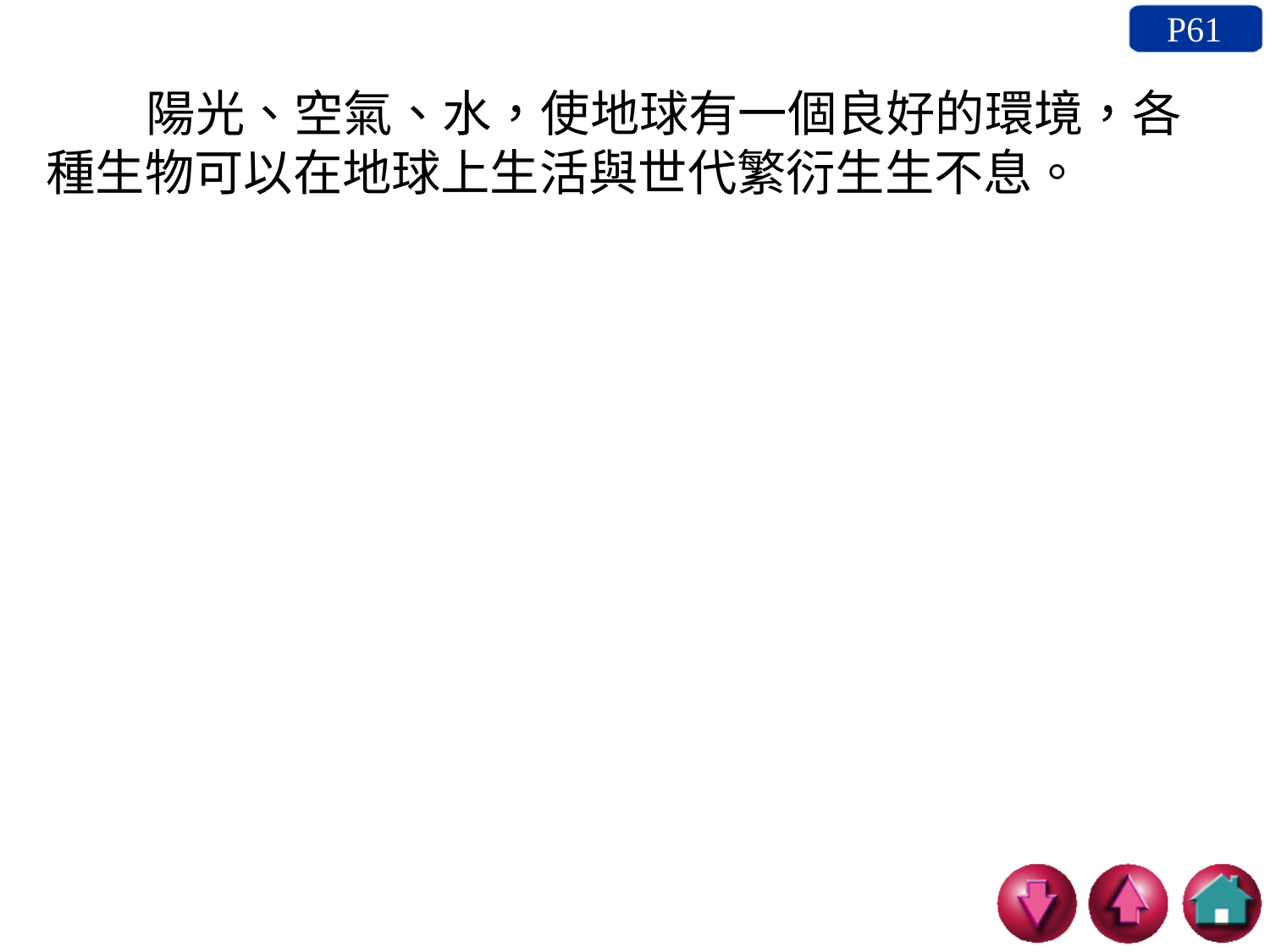

P61
陽光、空氣、水，使地球有一個良好的環境，各種生物可以在地球上生活與世代繁衍生生不息。